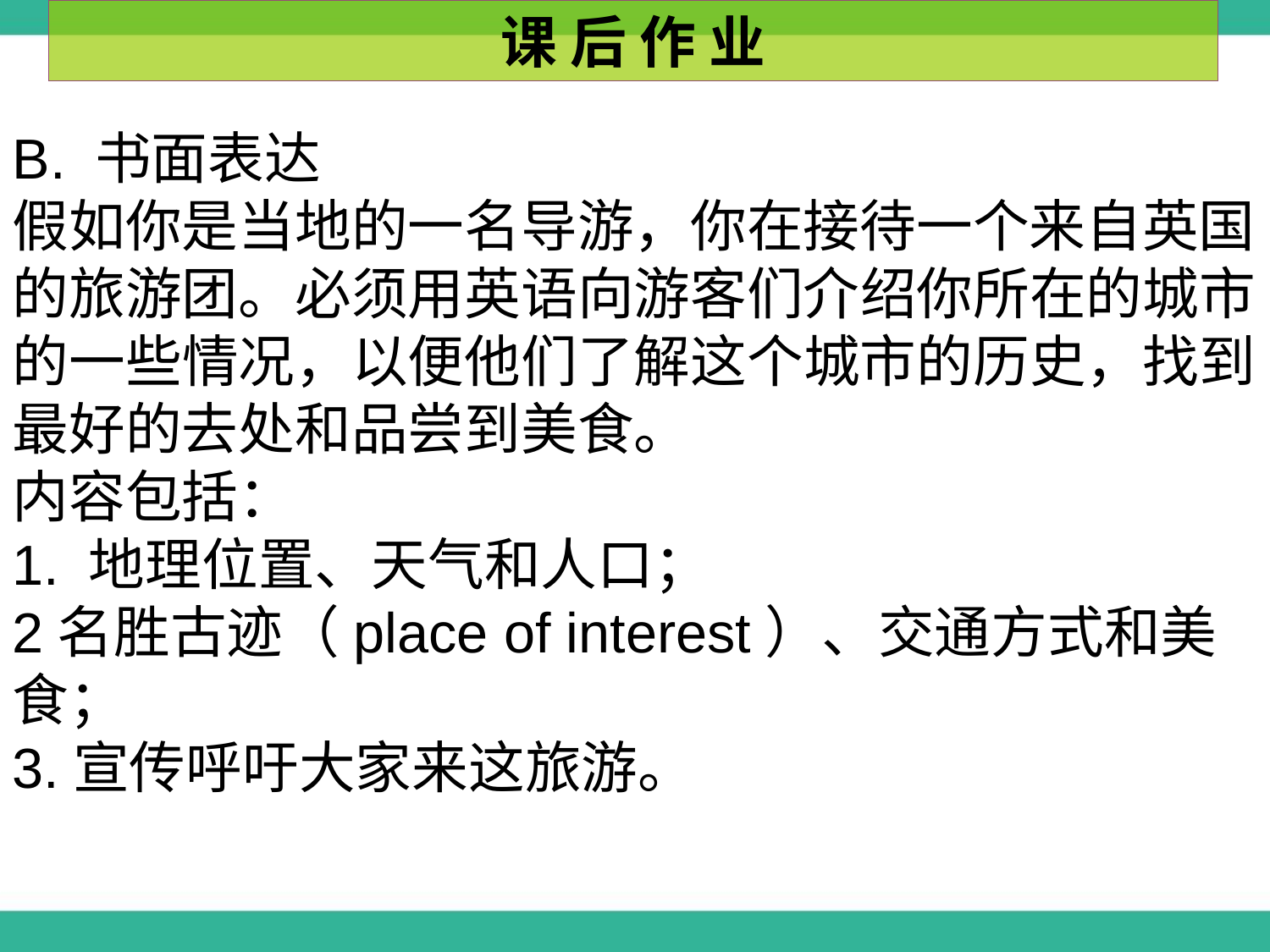

课 后 作 业
B. 书面表达
假如你是当地的一名导游，你在接待一个来自英国的旅游团。必须用英语向游客们介绍你所在的城市的一些情况，以便他们了解这个城市的历史，找到最好的去处和品尝到美食。
内容包括：
1. 地理位置、天气和人口；
2名胜古迹（place of interest）、交通方式和美食；
3.宣传呼吁大家来这旅游。